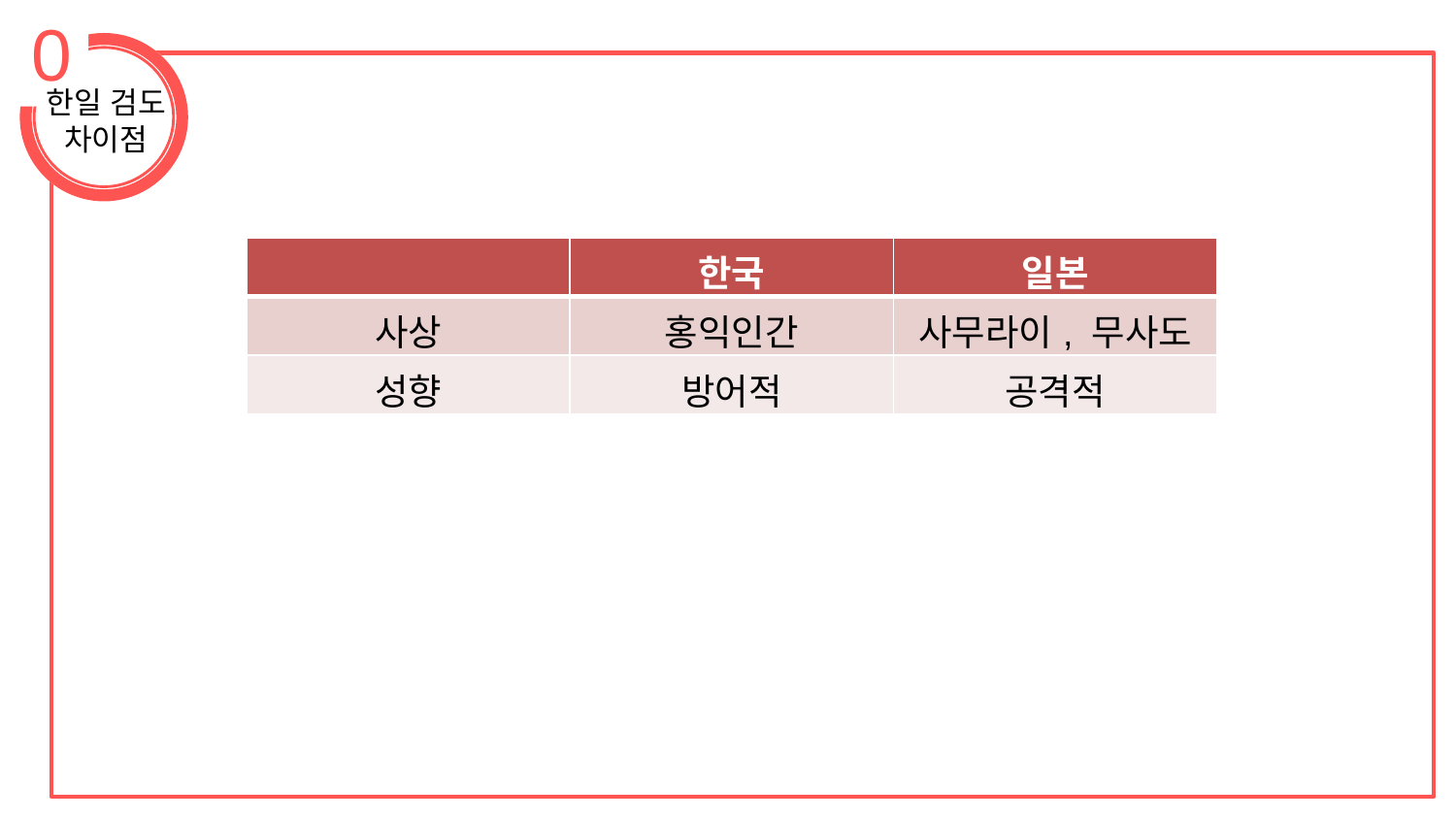

0
한일 검도 차이점
|  | 한국 | 일본 |
| --- | --- | --- |
| 사상 | 홍익인간 | 사무라이, 무사도 |
| 성향 | 방어적 | 공격적 |